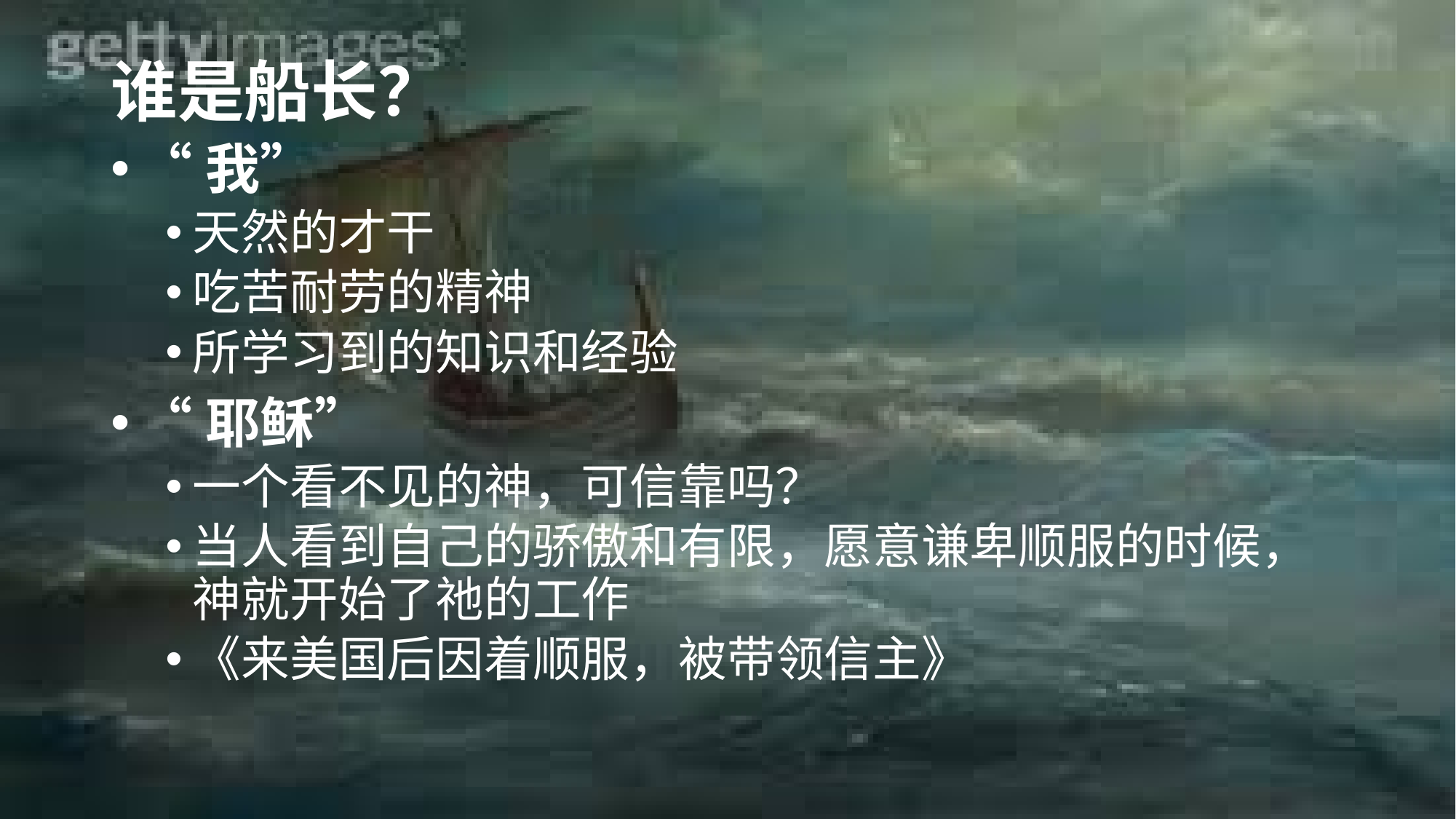

# 谁是船长？
“我”
天然的才干
吃苦耐劳的精神
所学习到的知识和经验
“耶稣”
一个看不见的神，可信靠吗？
当人看到自己的骄傲和有限，愿意谦卑顺服的时候，神就开始了祂的工作
《来美国后因着顺服，被带领信主》